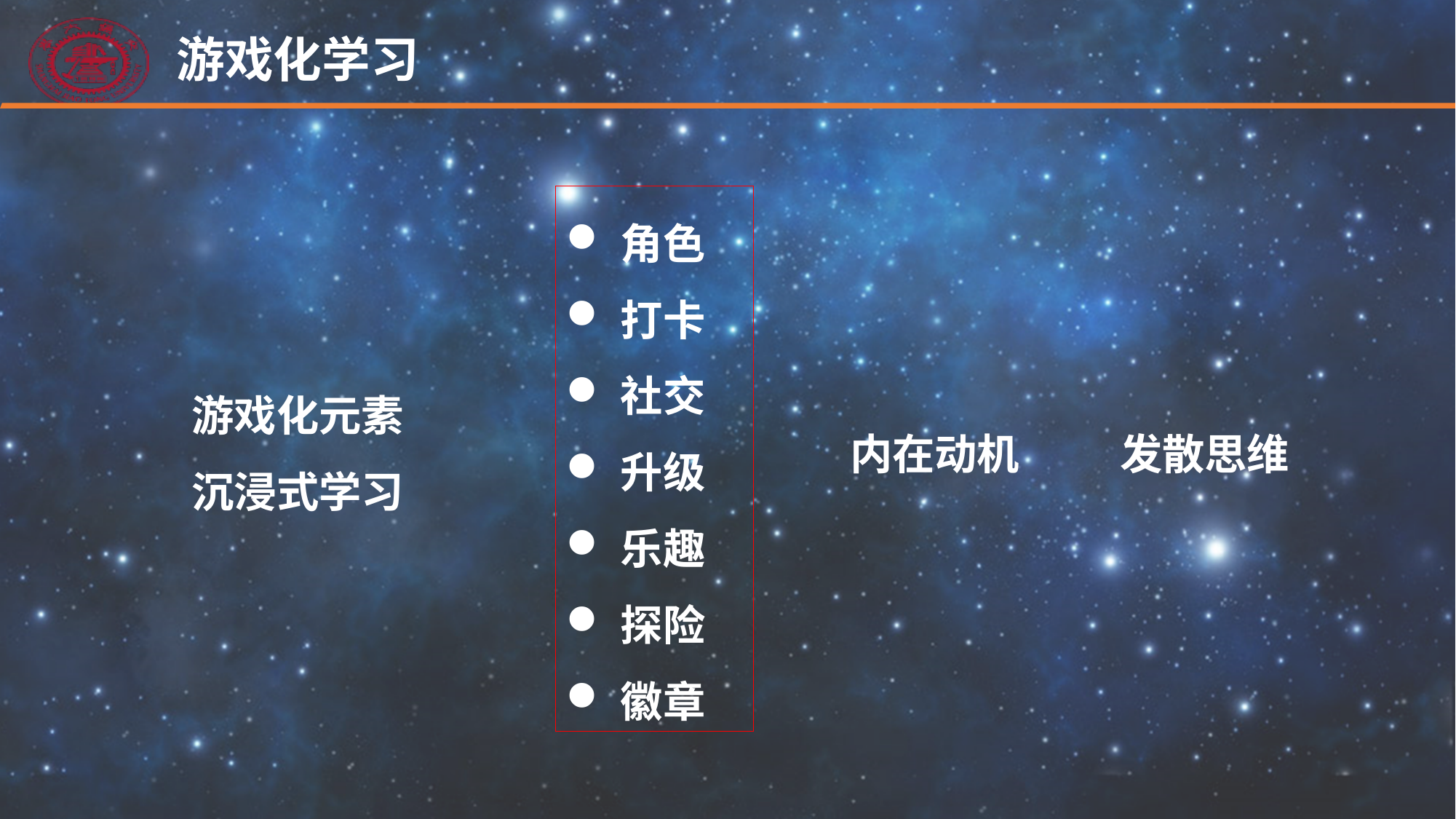

游戏化学习

角色
打卡
社交
升级
乐趣
探险
徽章
游戏化元素
沉浸式学习
内在动机
发散思维